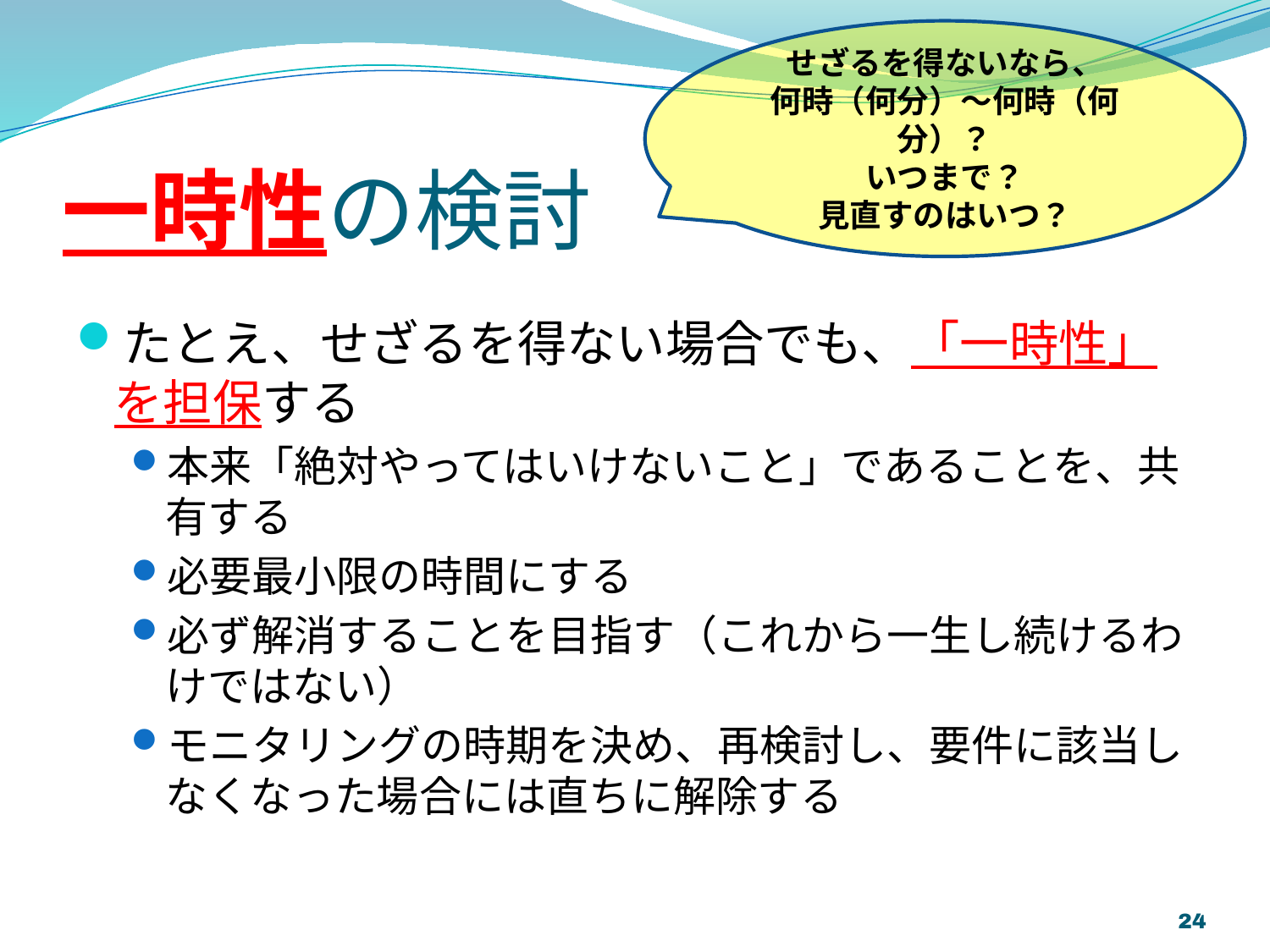

せざるを得ないなら、
何時（何分）～何時（何分）？
いつまで？
見直すのはいつ？
# 一時性の検討
たとえ、せざるを得ない場合でも、「一時性」を担保する
本来「絶対やってはいけないこと」であることを、共有する
必要最小限の時間にする
必ず解消することを目指す（これから一生し続けるわけではない）
モニタリングの時期を決め、再検討し、要件に該当しなくなった場合には直ちに解除する
24